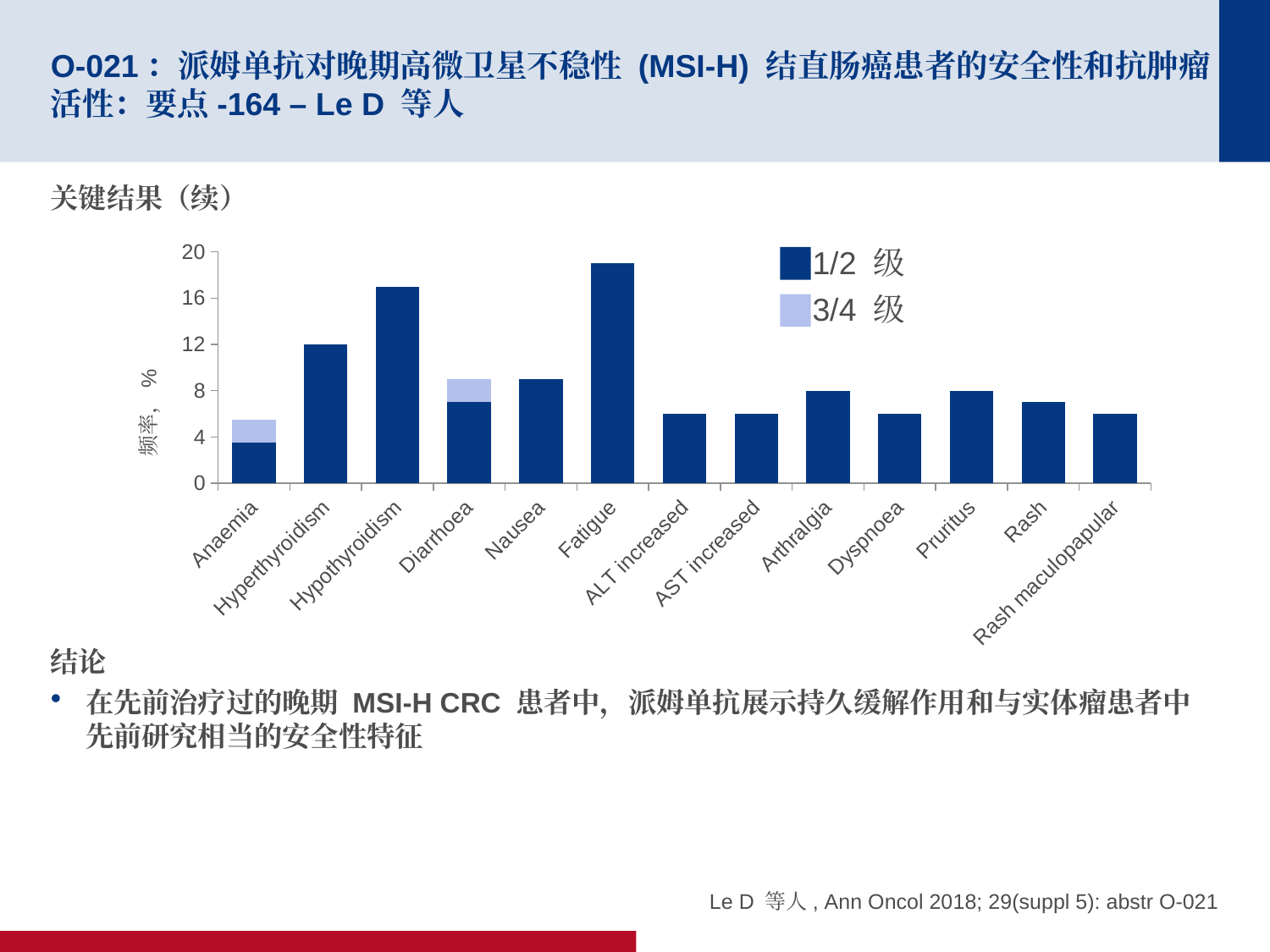

# O-021：派姆单抗对晚期高微卫星不稳性 (MSI-H) 结直肠癌患者的安全性和抗肿瘤活性：要点-164 – Le D 等人
关键结果（续）
结论
在先前治疗过的晚期 MSI-H CRC 患者中，派姆单抗展示持久缓解作用和与实体瘤患者中先前研究相当的安全性特征

### Chart

| Category | Series 1 | Series 2 |
|---|---|---|
| Anaemia | 3.5 | 2.0 |
| Hyperthyroidism | 12.0 | None |
| Hypothyroidism | 17.0 | None |
| Diarrhoea | 7.0 | 2.0 |
| Nausea | 9.0 | None |
| Fatigue | 19.0 | None |
| ALT increased | 6.0 | None |
| AST increased | 6.0 | None |
| Arthralgia | 8.0 | None |
| Dyspnoea | 6.0 | None |
| Pruritus | 8.0 | None |
| Rash | 7.0 | None |
| Rash maculopapular | 6.0 | None |
1/2 级

3/4 级

频率，%
Le D 等人, Ann Oncol 2018; 29(suppl 5): abstr O-021